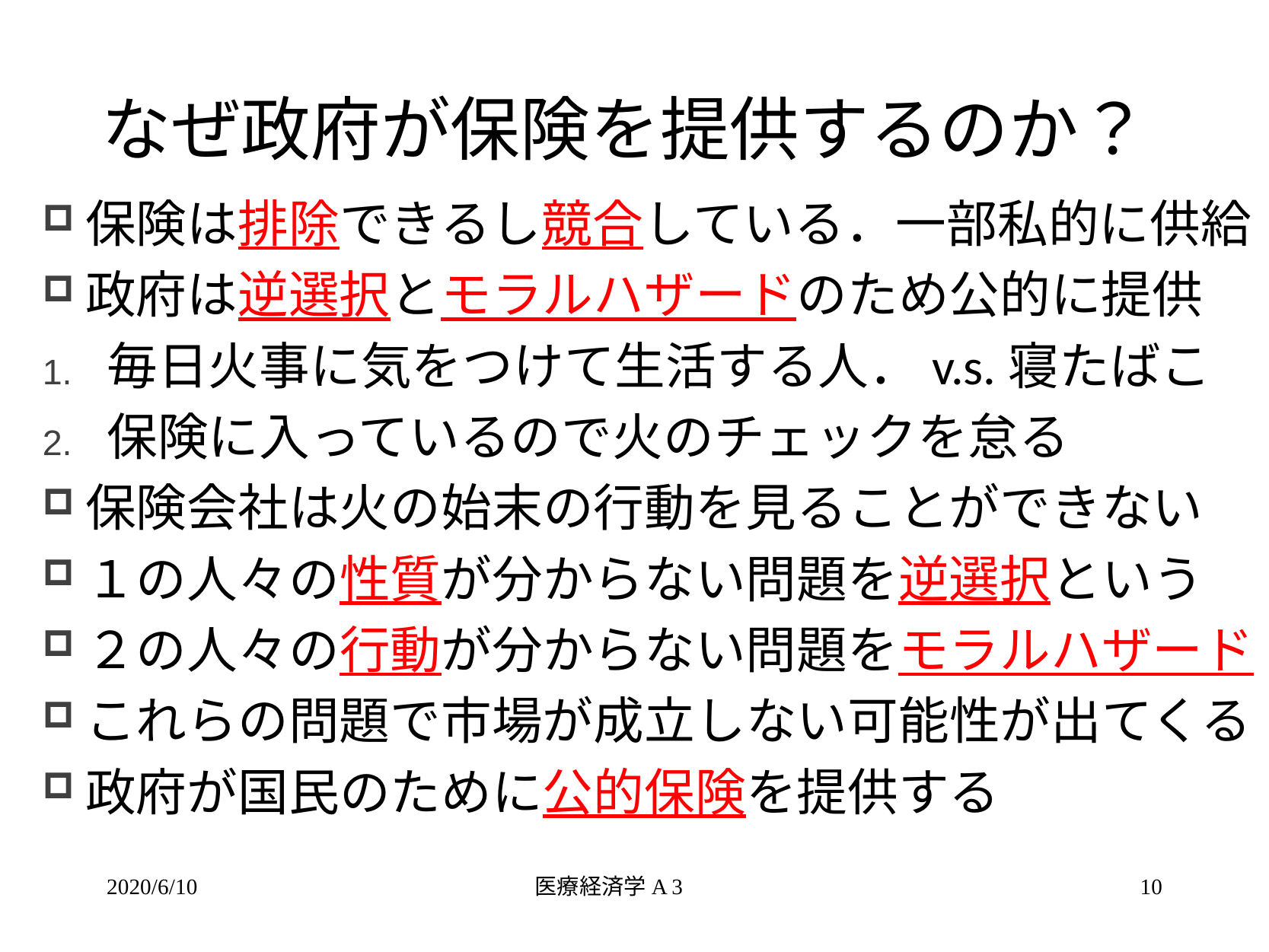

# なぜ政府が保険を提供するのか？
保険は排除できるし競合している．一部私的に供給
政府は逆選択とモラルハザードのため公的に提供
毎日火事に気をつけて生活する人．v.s.寝たばこ
保険に入っているので火のチェックを怠る
保険会社は火の始末の行動を見ることができない
１の人々の性質が分からない問題を逆選択という
２の人々の行動が分からない問題をモラルハザード
これらの問題で市場が成立しない可能性が出てくる
政府が国民のために公的保険を提供する

2020/6/10
医療経済学A 3
10